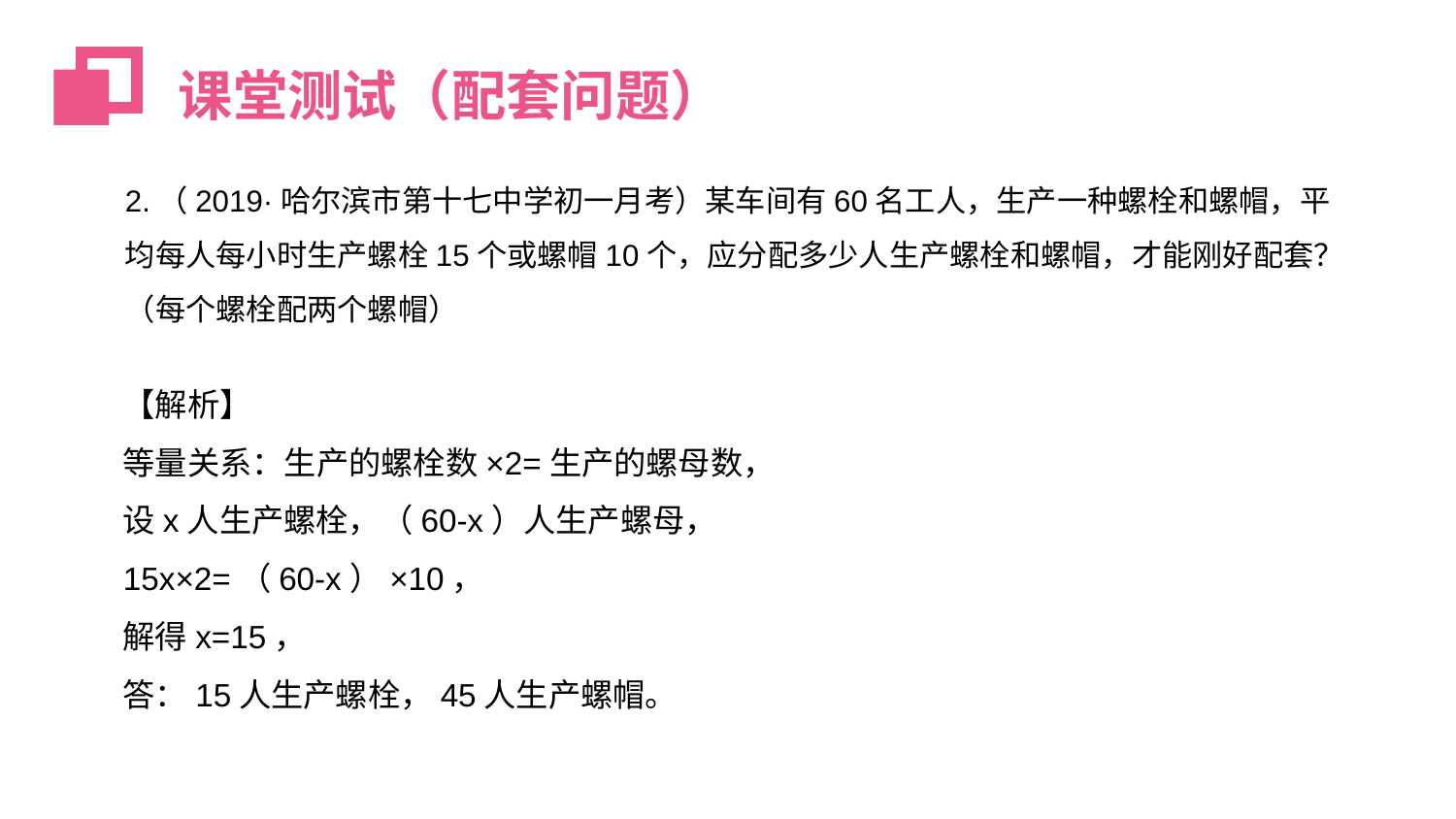

课堂测试（配套问题）
2.（2019·哈尔滨市第十七中学初一月考）某车间有60名工人，生产一种螺栓和螺帽，平均每人每小时生产螺栓15个或螺帽10个，应分配多少人生产螺栓和螺帽，才能刚好配套？（每个螺栓配两个螺帽）
【解析】
等量关系：生产的螺栓数×2=生产的螺母数，
设x人生产螺栓，（60-x）人生产螺母，
15x×2=（60-x）×10，
解得x=15，
答：15人生产螺栓，45人生产螺帽。